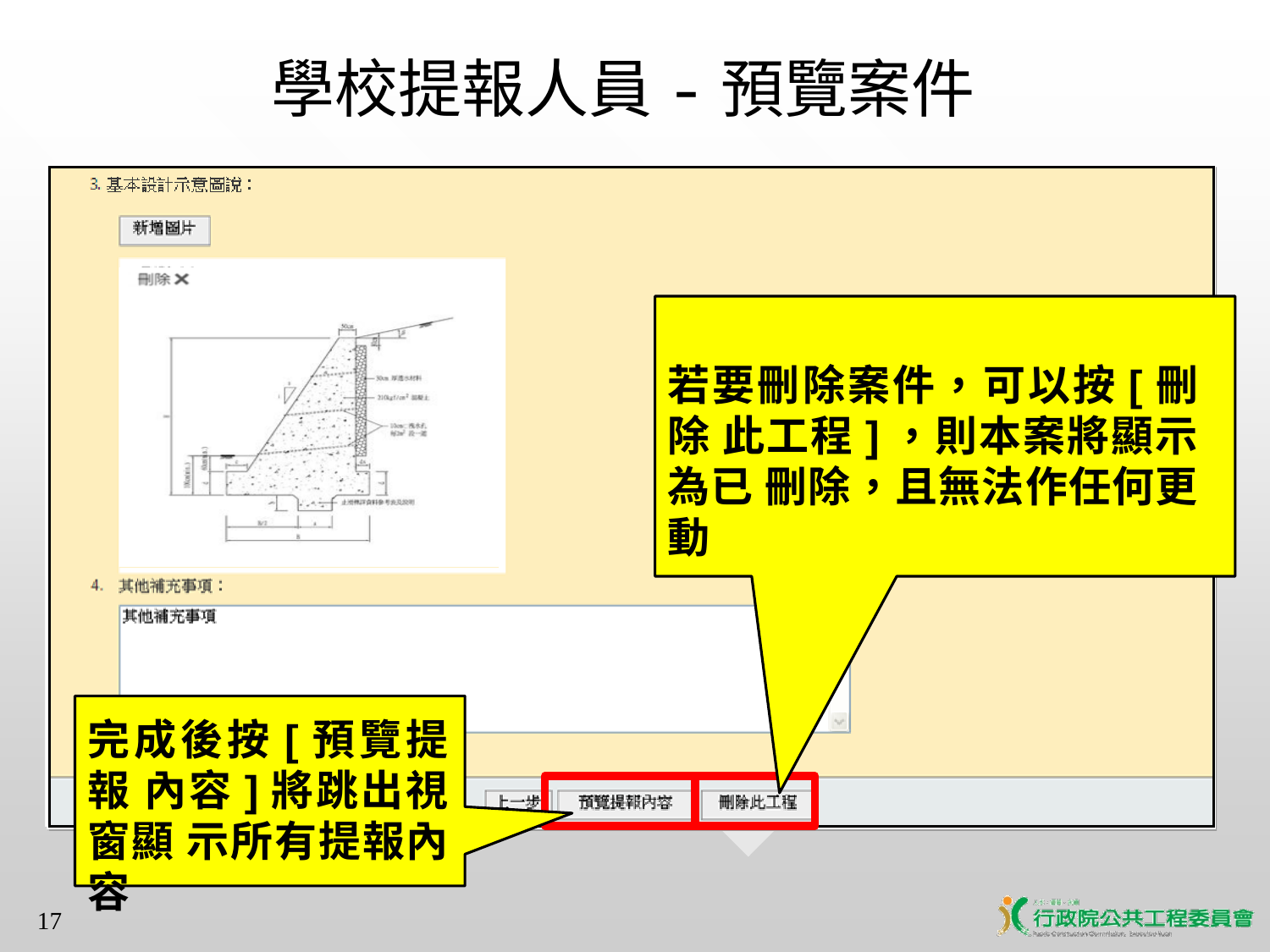

# 學校提報人員-預覽案件

若要刪除案件，可以按[刪除 此工程]，則本案將顯示為已 刪除，且無法作任何更動

完成後按[預覽提報 內容]將跳出視窗顯 示所有提報內容

17